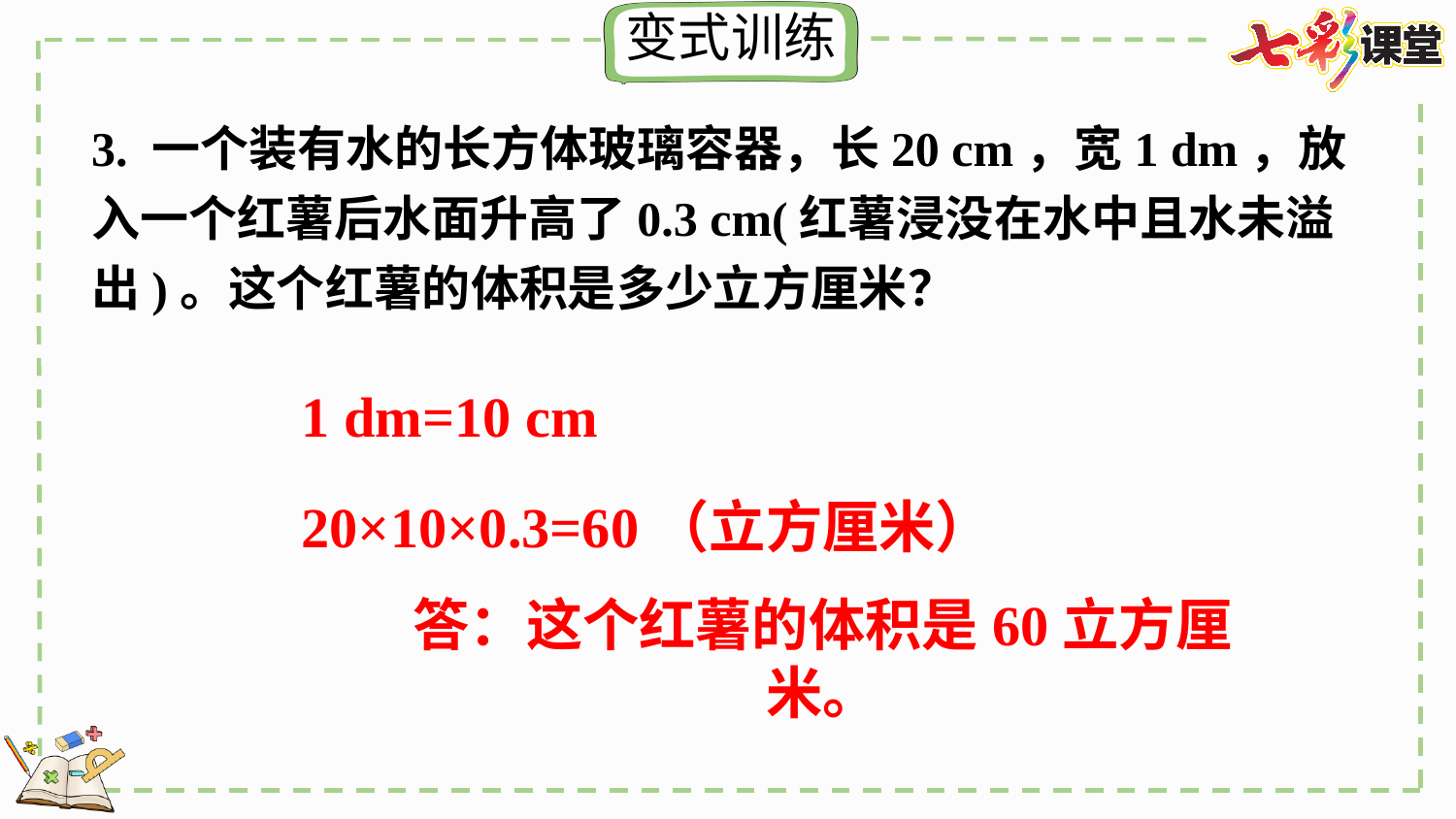

3. 一个装有水的长方体玻璃容器，长20 cm，宽1 dm，放入一个红薯后水面升高了0.3 cm(红薯浸没在水中且水未溢出)。这个红薯的体积是多少立方厘米？
1 dm=10 cm
20×10×0.3=60（立方厘米）
答：这个红薯的体积是60立方厘米。